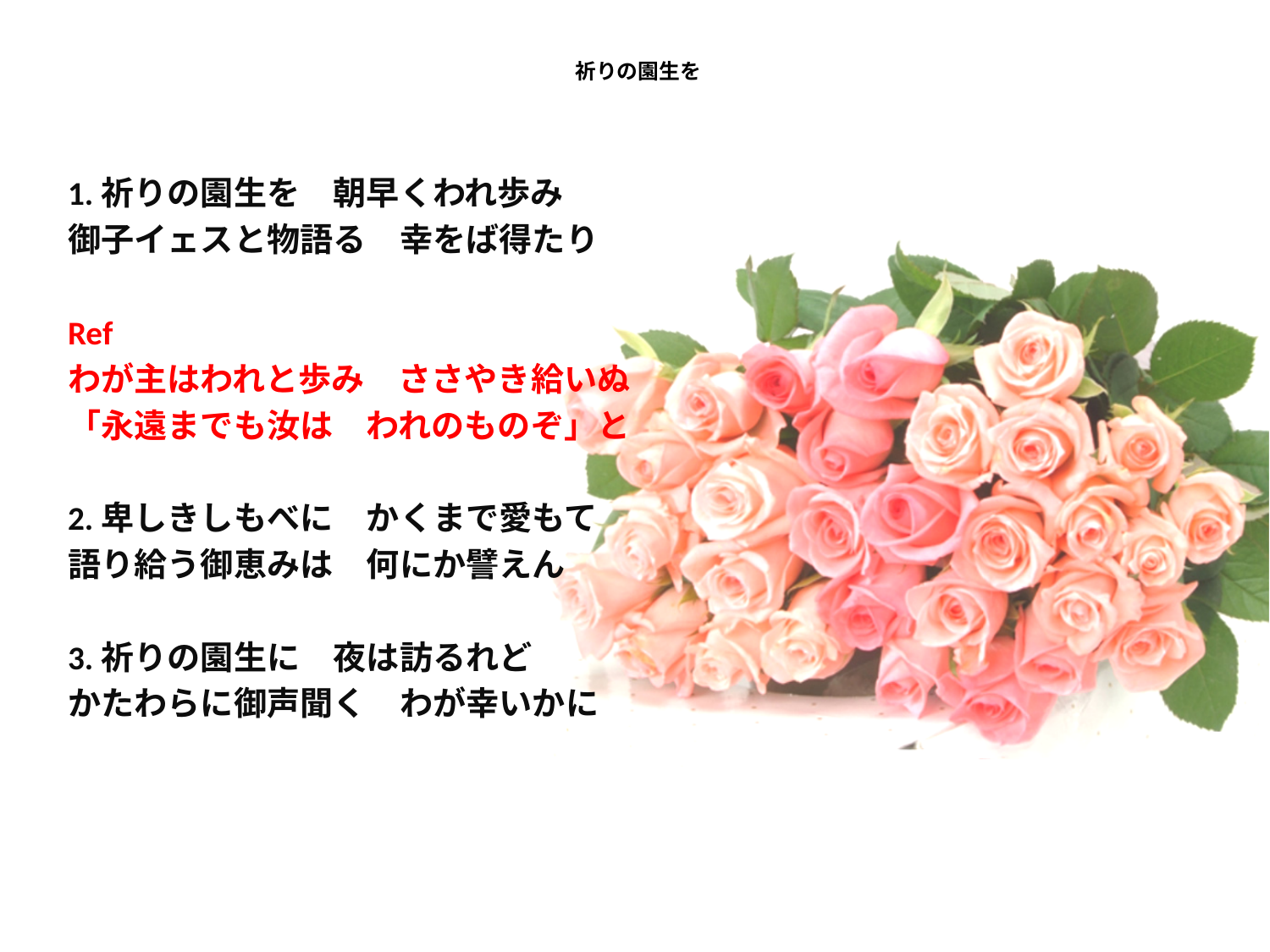

# 祈りの園生を
1.祈りの園生を　朝早くわれ歩み
御子イェスと物語る　幸をば得たり

Ref
わが主はわれと歩み　ささやき給いぬ
「永遠までも汝は　われのものぞ」と

2.卑しきしもべに　かくまで愛もて
語り給う御恵みは　何にか譬えん

3.祈りの園生に　夜は訪るれど
かたわらに御声聞く　わが幸いかに